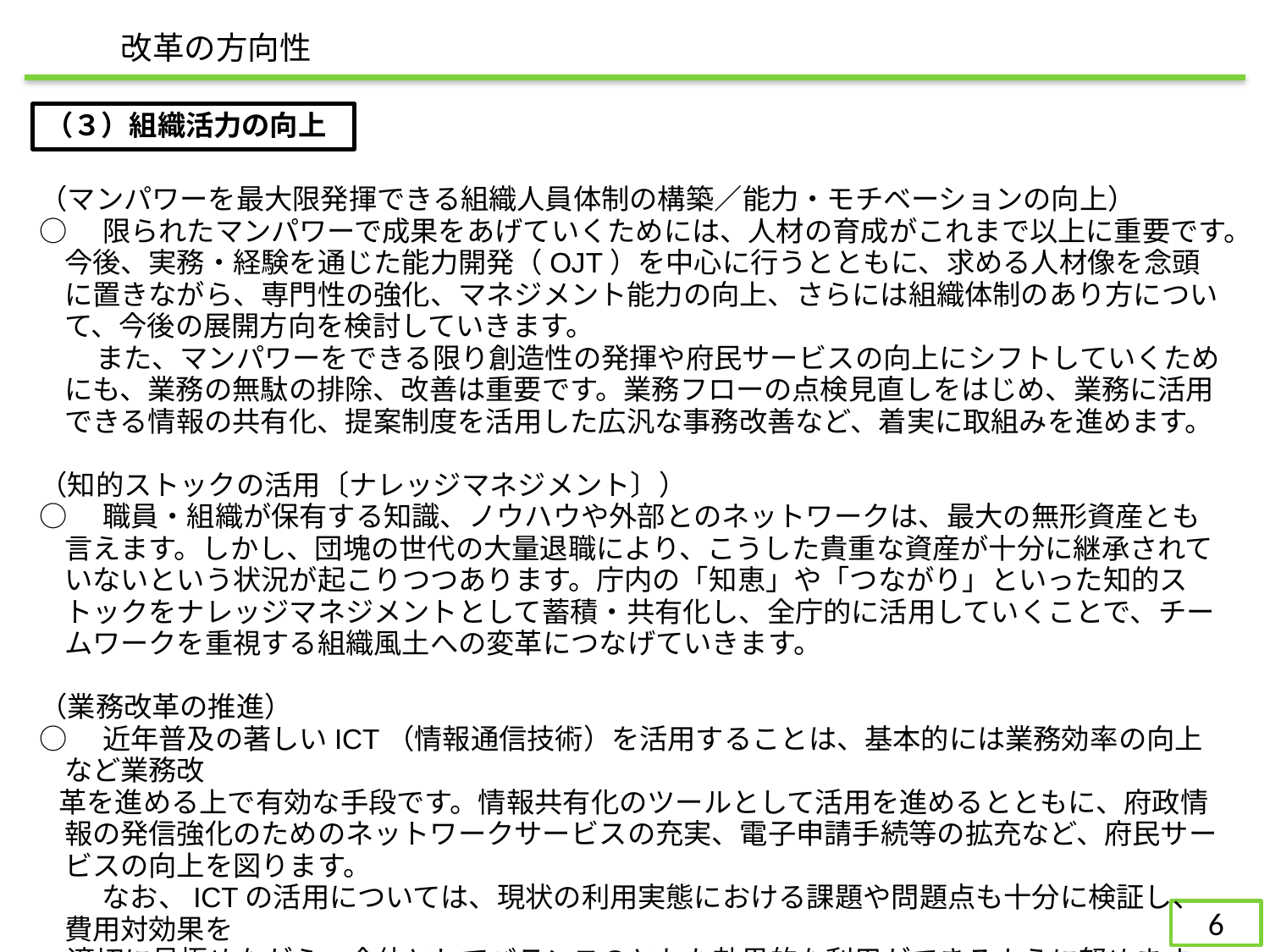

改革の方向性
（３）組織活力の向上
（マンパワーを最大限発揮できる組織人員体制の構築／能力・モチベーションの向上）
○　限られたマンパワーで成果をあげていくためには、人材の育成がこれまで以上に重要です。今後、実務・経験を通じた能力開発（OJT）を中心に行うとともに、求める人材像を念頭に置きながら、専門性の強化、マネジメント能力の向上、さらには組織体制のあり方について、今後の展開方向を検討していきます。
　　また、マンパワーをできる限り創造性の発揮や府民サービスの向上にシフトしていくためにも、業務の無駄の排除、改善は重要です。業務フローの点検見直しをはじめ、業務に活用できる情報の共有化、提案制度を活用した広汎な事務改善など、着実に取組みを進めます。

（知的ストックの活用〔ナレッジマネジメント〕）
○　職員・組織が保有する知識、ノウハウや外部とのネットワークは、最大の無形資産とも言えます。しかし、団塊の世代の大量退職により、こうした貴重な資産が十分に継承されていないという状況が起こりつつあります。庁内の「知恵」や「つながり」といった知的ストックをナレッジマネジメントとして蓄積・共有化し、全庁的に活用していくことで、チームワークを重視する組織風土への変革につなげていきます。

（業務改革の推進）
○　近年普及の著しいICT（情報通信技術）を活用することは、基本的には業務効率の向上など業務改
  革を進める上で有効な手段です。情報共有化のツールとして活用を進めるとともに、府政情報の発信強化のためのネットワークサービスの充実、電子申請手続等の拡充など、府民サービスの向上を図ります。
　 　なお、ICTの活用については、現状の利用実態における課題や問題点も十分に検証し、費用対効果を
　適切に見極めながら、全体としてバランスのとれた効果的な利用ができるように努めます。
6